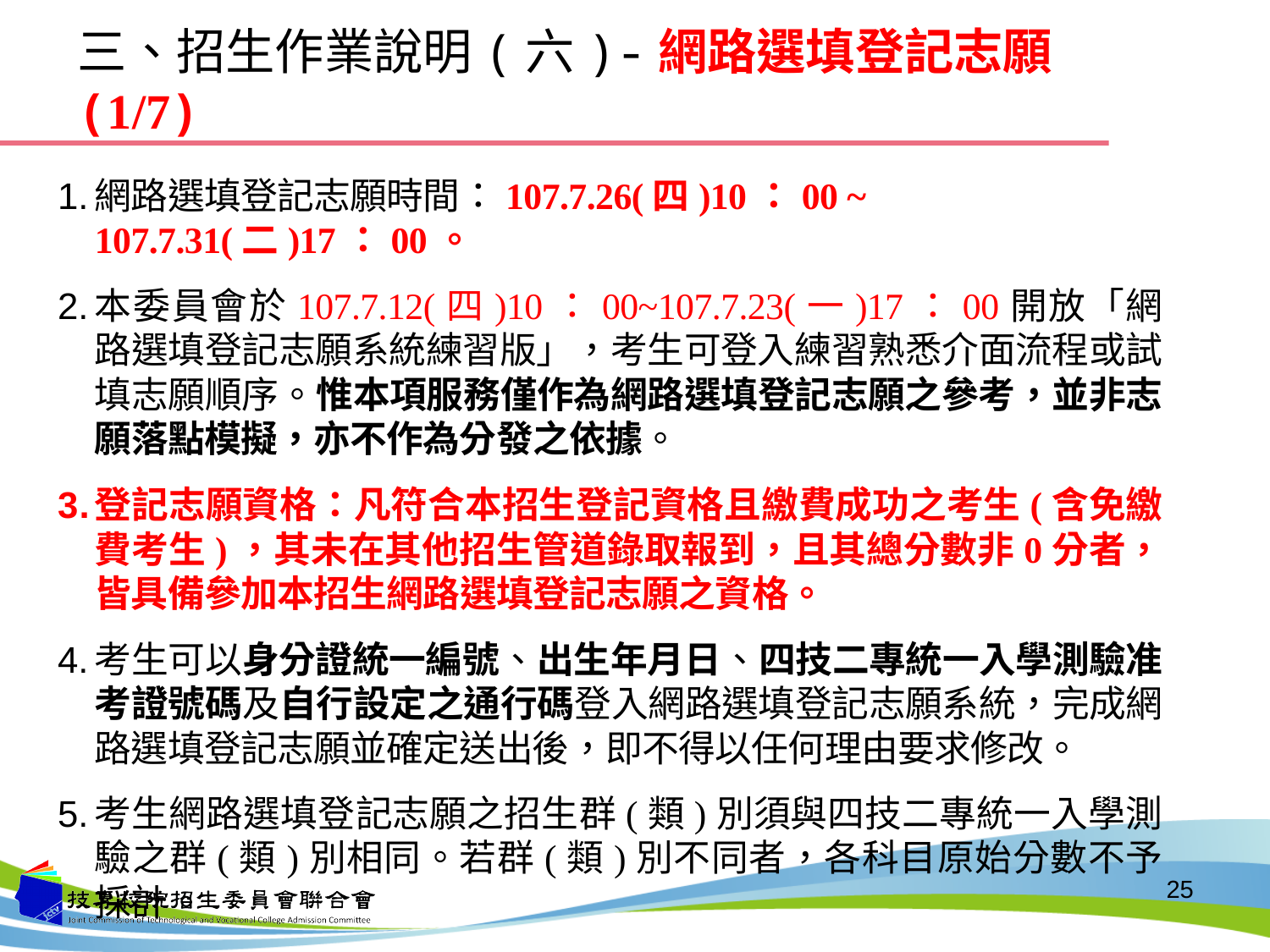

# 三、招生作業說明(六)-網路選填登記志願(1/7)
網路選填登記志願時間：107.7.26(四)10：00 ~ 107.7.31(二)17：00。
本委員會於107.7.12(四)10：00~107.7.23(一)17：00開放「網路選填登記志願系統練習版」，考生可登入練習熟悉介面流程或試填志願順序。惟本項服務僅作為網路選填登記志願之參考，並非志願落點模擬，亦不作為分發之依據。
登記志願資格：凡符合本招生登記資格且繳費成功之考生(含免繳費考生)，其未在其他招生管道錄取報到，且其總分數非0分者，皆具備參加本招生網路選填登記志願之資格。
考生可以身分證統一編號、出生年月日、四技二專統一入學測驗准考證號碼及自行設定之通行碼登入網路選填登記志願系統，完成網路選填登記志願並確定送出後，即不得以任何理由要求修改。
考生網路選填登記志願之招生群(類)別須與四技二專統一入學測驗之群(類)別相同。若群(類)別不同者，各科目原始分數不予採計。

25